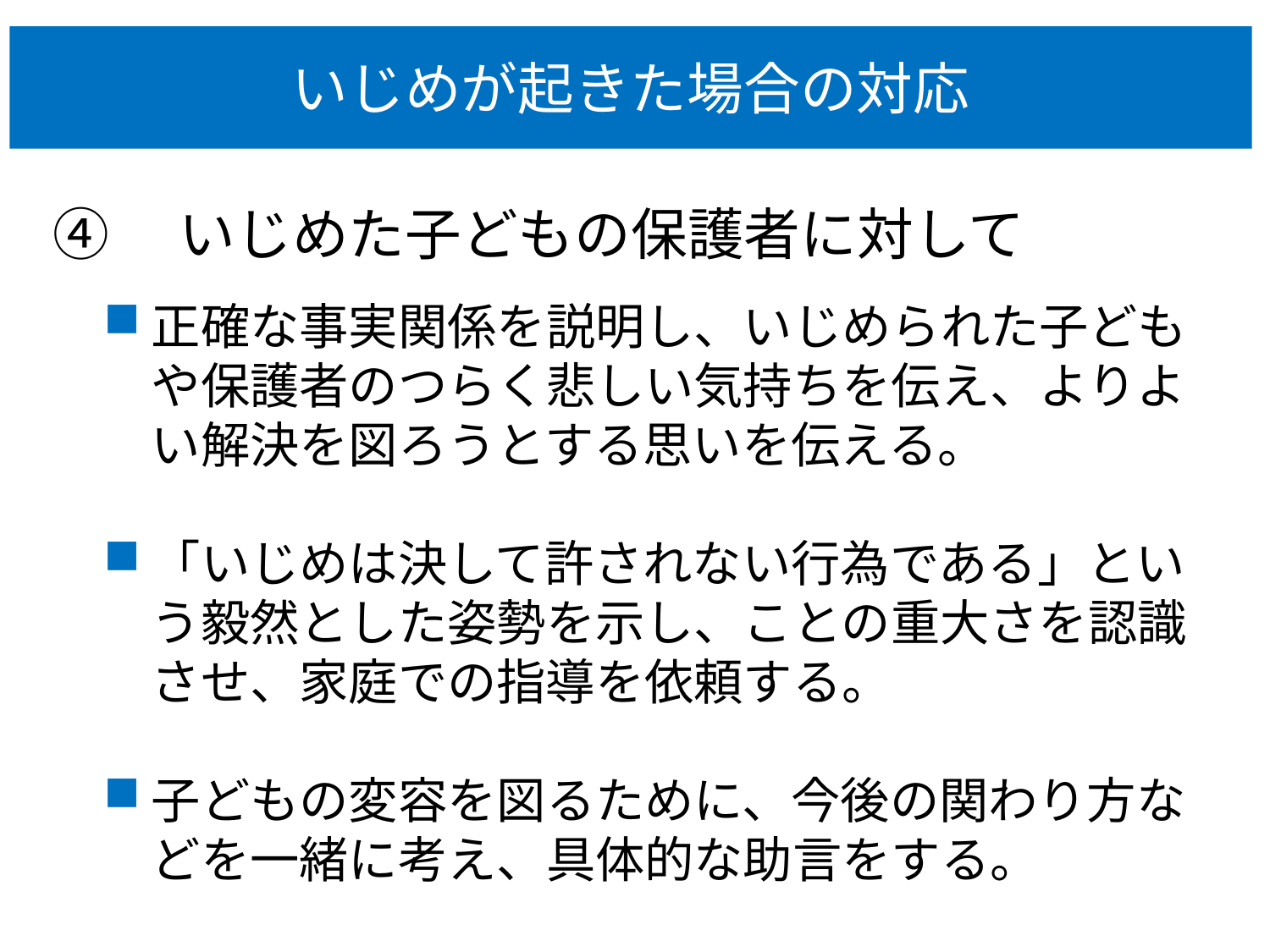

# いじめが起きた場合の対応
④　いじめた子どもの保護者に対して

正確な事実関係を説明し、いじめられた子どもや保護者のつらく悲しい気持ちを伝え、よりよい解決を図ろうとする思いを伝える。

「いじめは決して許されない行為である」という毅然とした姿勢を示し、ことの重大さを認識させ、家庭での指導を依頼する。

子どもの変容を図るために、今後の関わり方などを一緒に考え、具体的な助言をする。